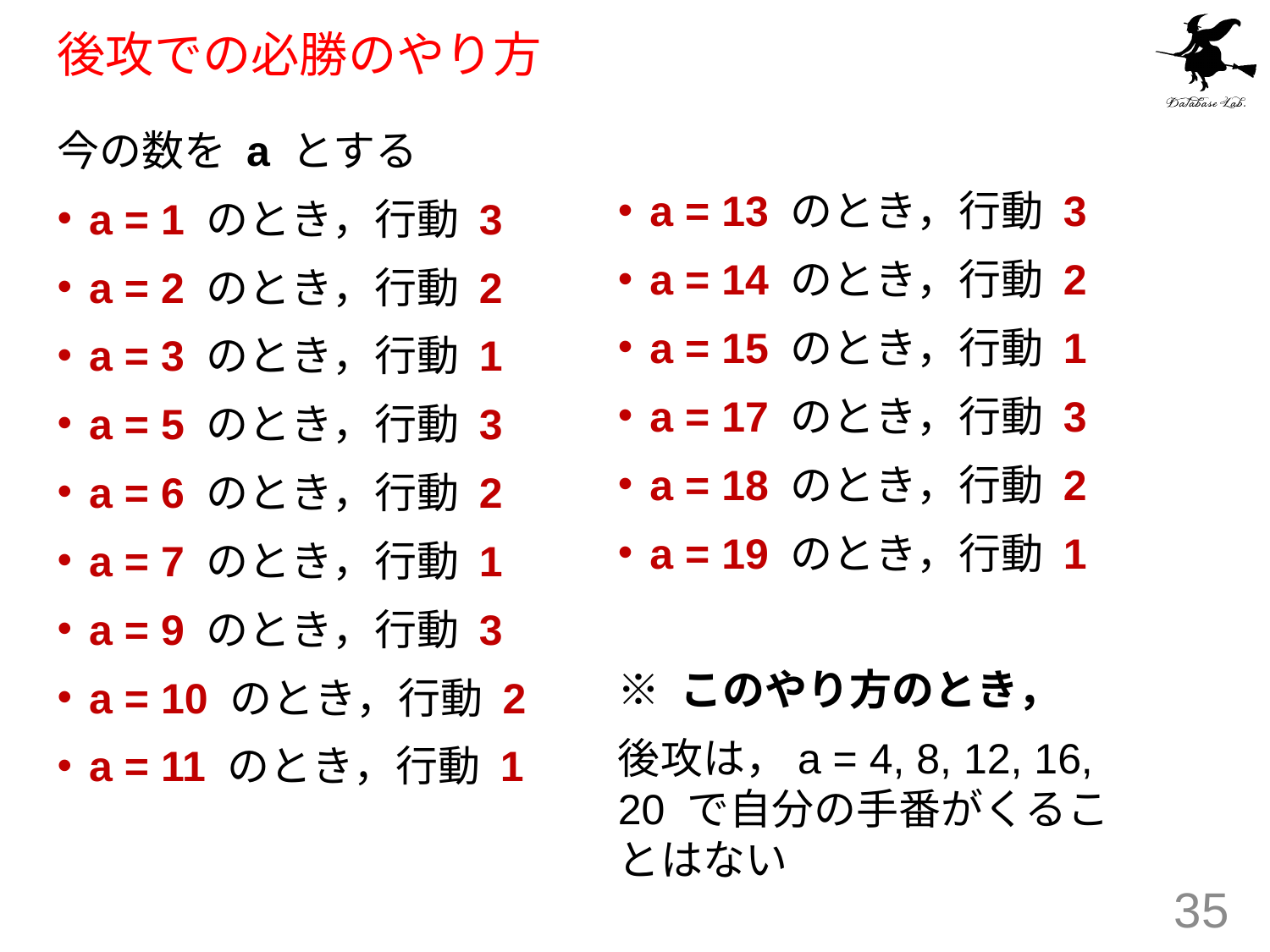

# 後攻での必勝のやり方
今の数を a とする
a = 1 のとき，行動 3
a = 2 のとき，行動 2
a = 3 のとき，行動 1
a = 5 のとき，行動 3
a = 6 のとき，行動 2
a = 7 のとき，行動 1
a = 9 のとき，行動 3
a = 10 のとき，行動 2
a = 11 のとき，行動 1

a = 13 のとき，行動 3
a = 14 のとき，行動 2
a = 15 のとき，行動 1
a = 17 のとき，行動 3
a = 18 のとき，行動 2
a = 19 のとき，行動 1

※ このやり方のとき，
後攻は，a = 4, 8, 12, 16, 20 で自分の手番がくることはない

35